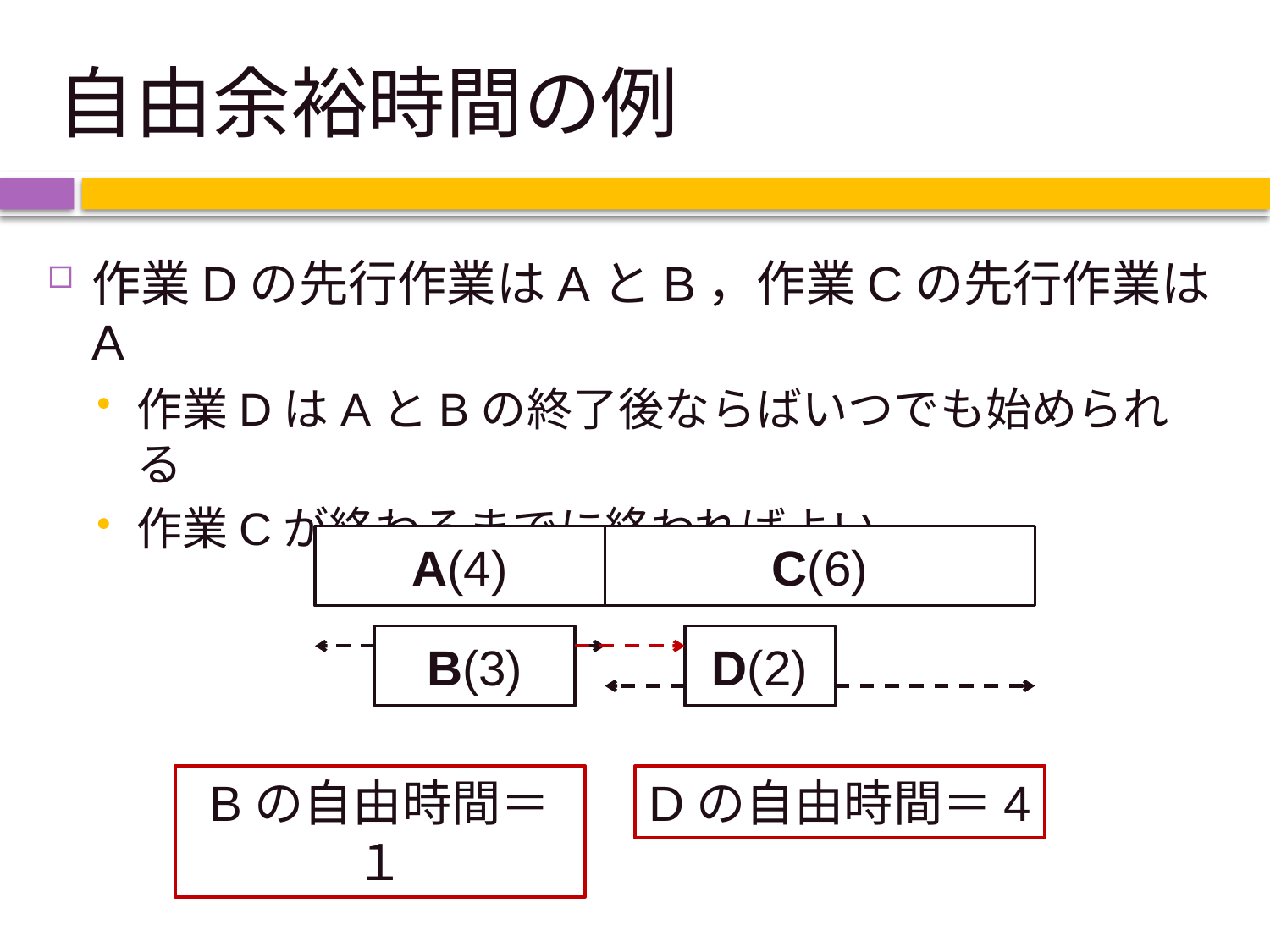

# 自由余裕時間の例
作業Dの先行作業はAとB，作業Cの先行作業はA
作業DはAとBの終了後ならばいつでも始められる
作業Cが終わるまでに終わればよい
A(4)
C(6)
B(3)
D(2)
Bの自由時間＝１
Dの自由時間＝4